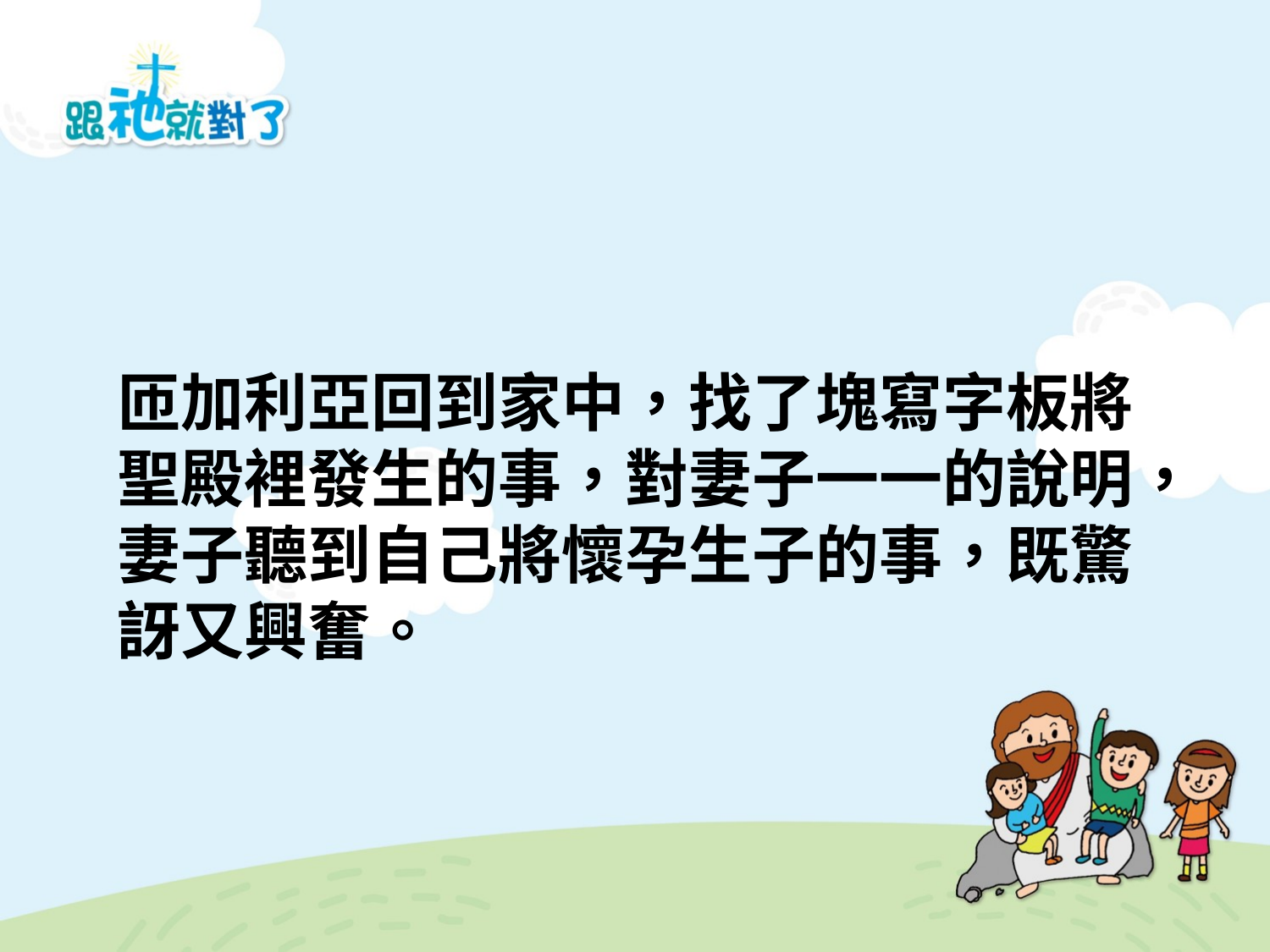

匝加利亞回到家中，找了塊寫字板將聖殿裡發生的事，對妻子一一的說明，妻子聽到自己將懷孕生子的事，既驚訝又興奮。